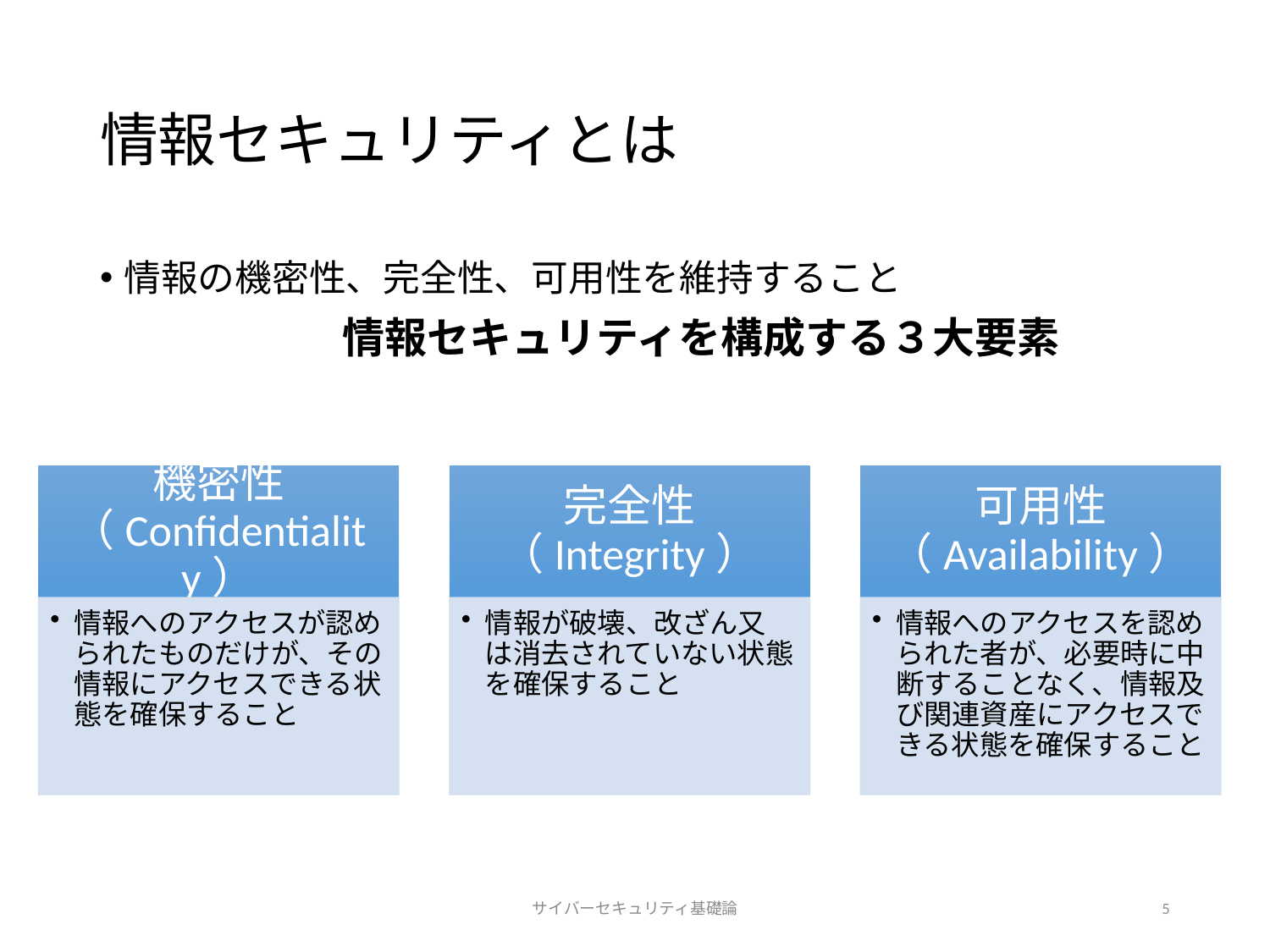

# 情報セキュリティとは
情報の機密性、完全性、可用性を維持すること

情報セキュリティを構成する３大要素
機密性（Confidentiality）
情報へのアクセスが認められたものだけが、その情報にアクセスできる状態を確保すること
完全性
（Integrity）
情報が破壊、改ざん又は消去されていない状態を確保すること
可用性（Availability）
情報へのアクセスを認められた者が、必要時に中断することなく、情報及び関連資産にアクセスできる状態を確保すること
サイバーセキュリティ基礎論
5